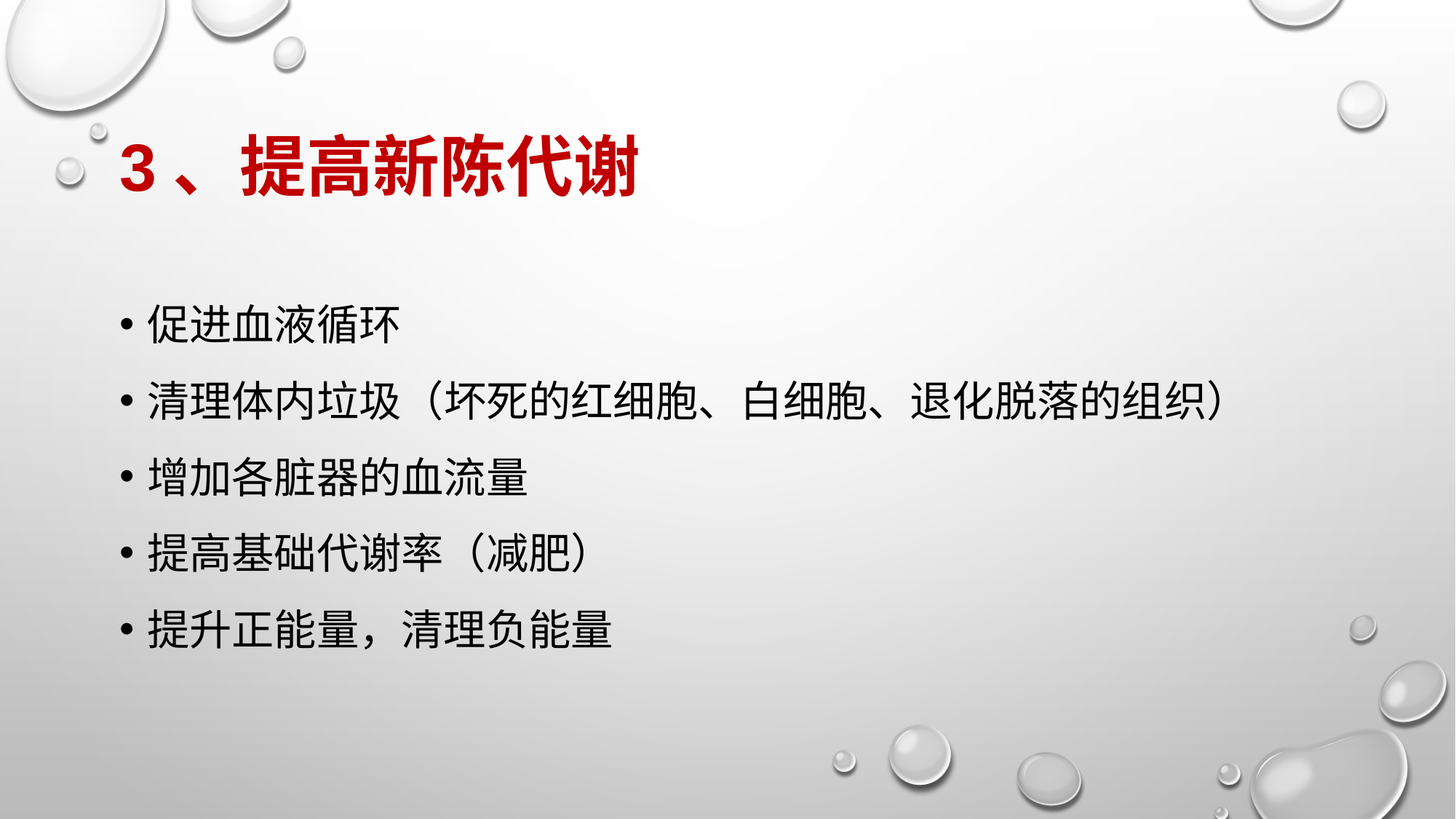

# 3、提高新陈代谢
促进血液循环
清理体内垃圾（坏死的红细胞、白细胞、退化脱落的组织）
增加各脏器的血流量
提高基础代谢率（减肥）
提升正能量，清理负能量